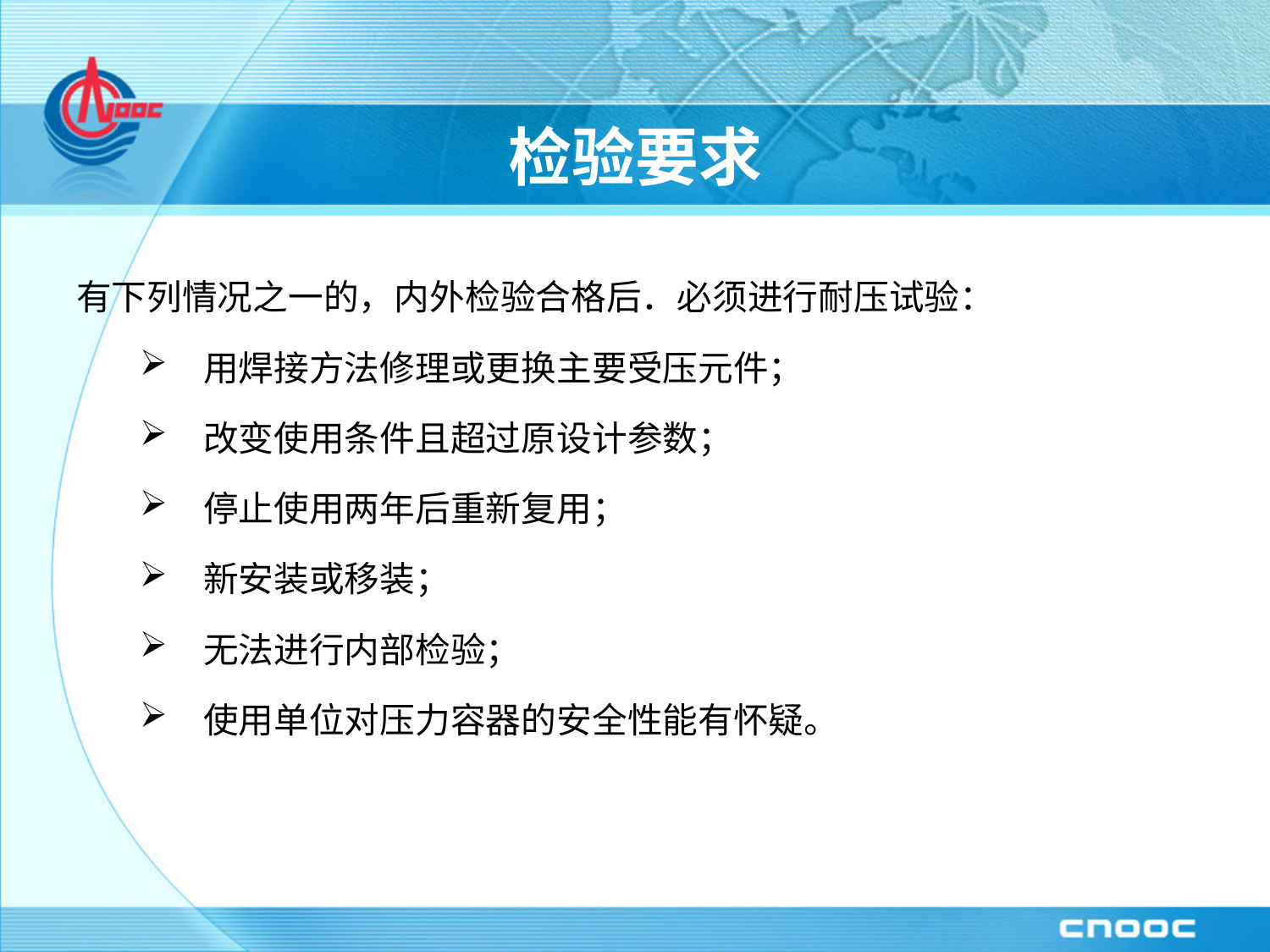

# 检验要求
有下列情况之一的，内外检验合格后．必须进行耐压试验：
用焊接方法修理或更换主要受压元件；
改变使用条件且超过原设计参数；
停止使用两年后重新复用；
新安装或移装；
无法进行内部检验；
使用单位对压力容器的安全性能有怀疑。